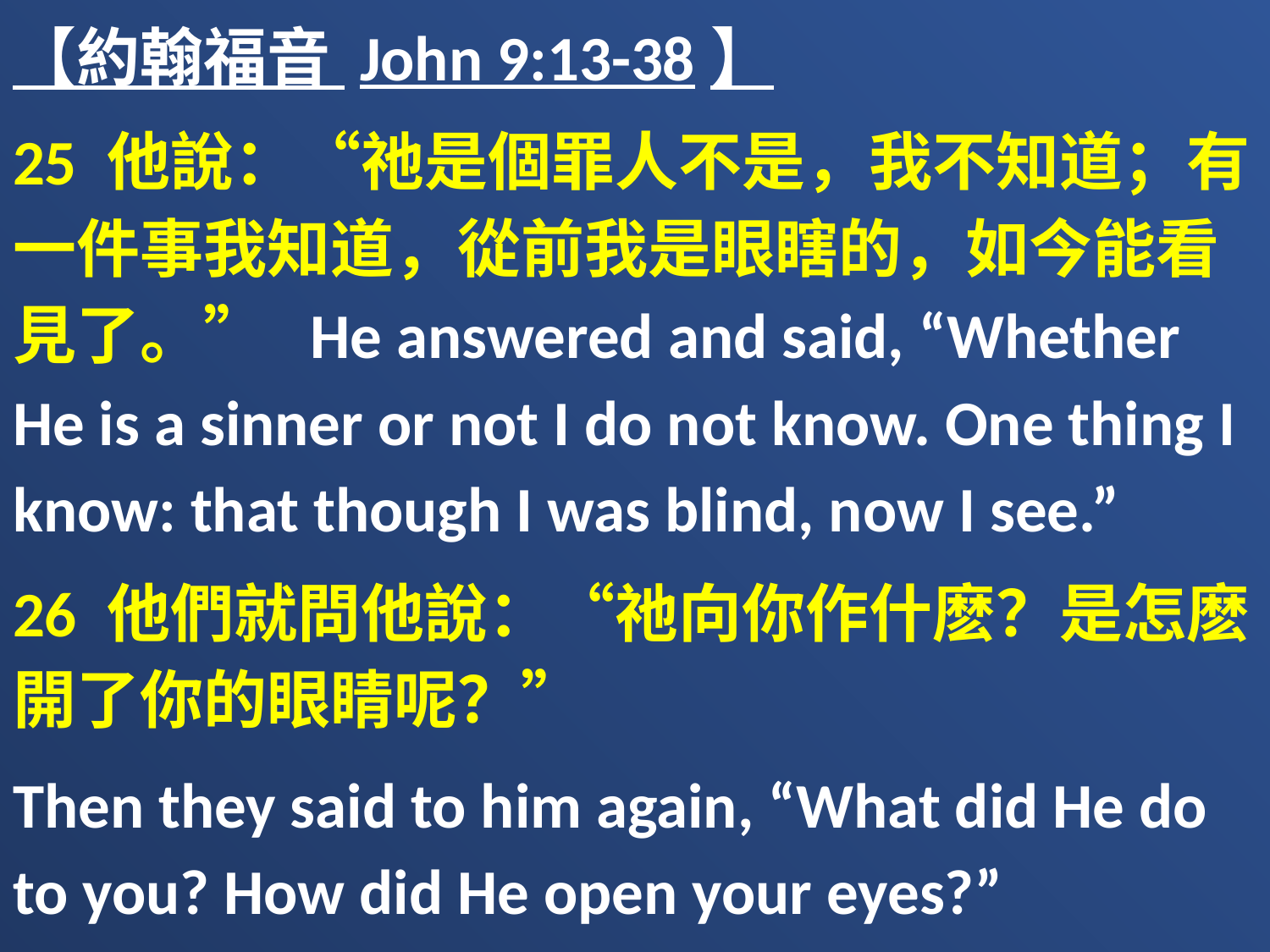

【約翰福音 John 9:13-38】
25 他說：“祂是個罪人不是，我不知道；有一件事我知道，從前我是眼瞎的，如今能看見了。”  He answered and said, “Whether He is a sinner or not I do not know. One thing I know: that though I was blind, now I see.”
26 他們就問他說：“祂向你作什麽？是怎麽開了你的眼睛呢？”
Then they said to him again, “What did He do to you? How did He open your eyes?”